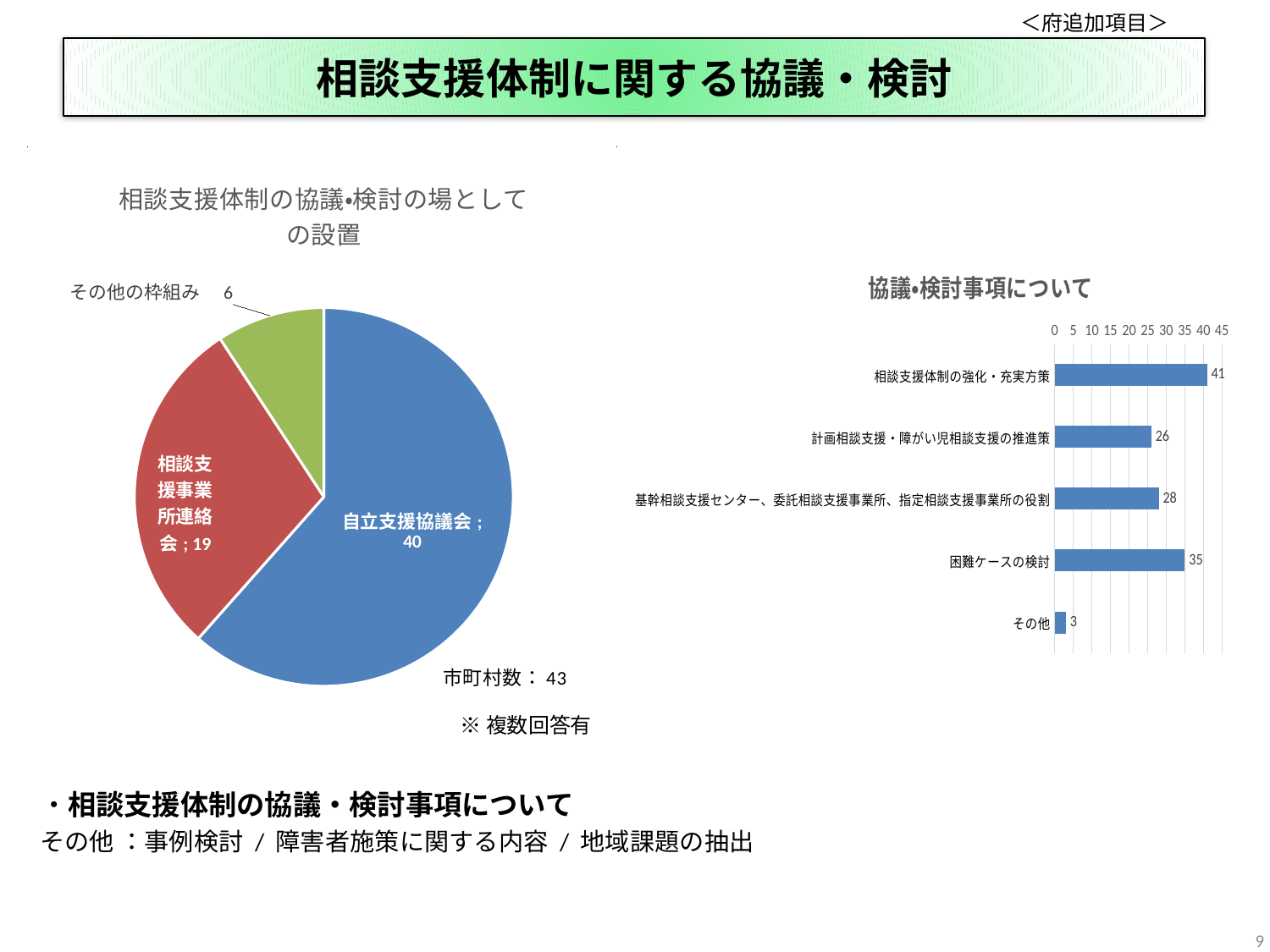

＜府追加項目＞
# 相談支援体制に関する協議・検討

### Chart

| Category |
|---|

### Chart: 障がい者相談支援事業の運営方法

| Category |
|---|

### Chart: 相談支援体制の協議・検討の場としての設置

| Category |  |
|---|---|
| 自立支援協議会 | 40.0 |
| 相談支援事業所連絡会 | 19.0 |
| その他の枠組み | 6.0 |
| 検討していない。 | 0.0 |

### Chart: 協議・検討事項について

| Category | 協議・検討事項について、教えてください。 |
|---|---|
| 相談支援体制の強化・充実方策 | 41.0 |
| 計画相談支援・障がい児相談支援の推進策 | 26.0 |
| 基幹相談支援センター、委託相談支援事業所、指定相談支援事業所の役割 | 28.0 |
| 困難ケースの検討 | 35.0 |
| その他 | 3.0 |
※複数回答有
・相談支援体制の協議・検討事項について
その他 ：事例検討 / 障害者施策に関する内容 / 地域課題の抽出
9